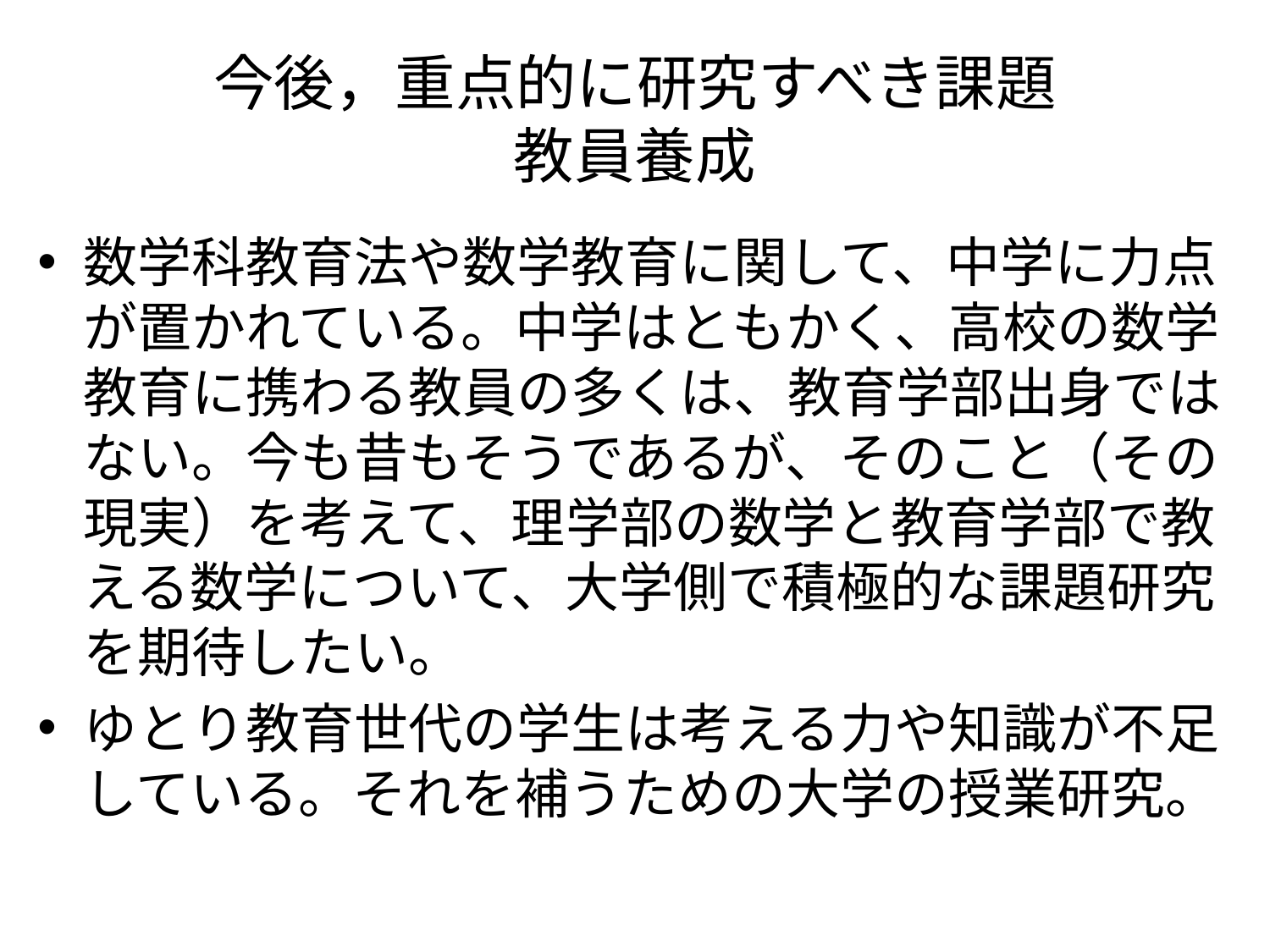

# 今後，重点的に研究すべき課題 教員養成
数学科教育法や数学教育に関して、中学に力点が置かれている。中学はともかく、高校の数学教育に携わる教員の多くは、教育学部出身ではない。今も昔もそうであるが、そのこと（その現実）を考えて、理学部の数学と教育学部で教える数学について、大学側で積極的な課題研究を期待したい。
ゆとり教育世代の学生は考える力や知識が不足している。それを補うための大学の授業研究。